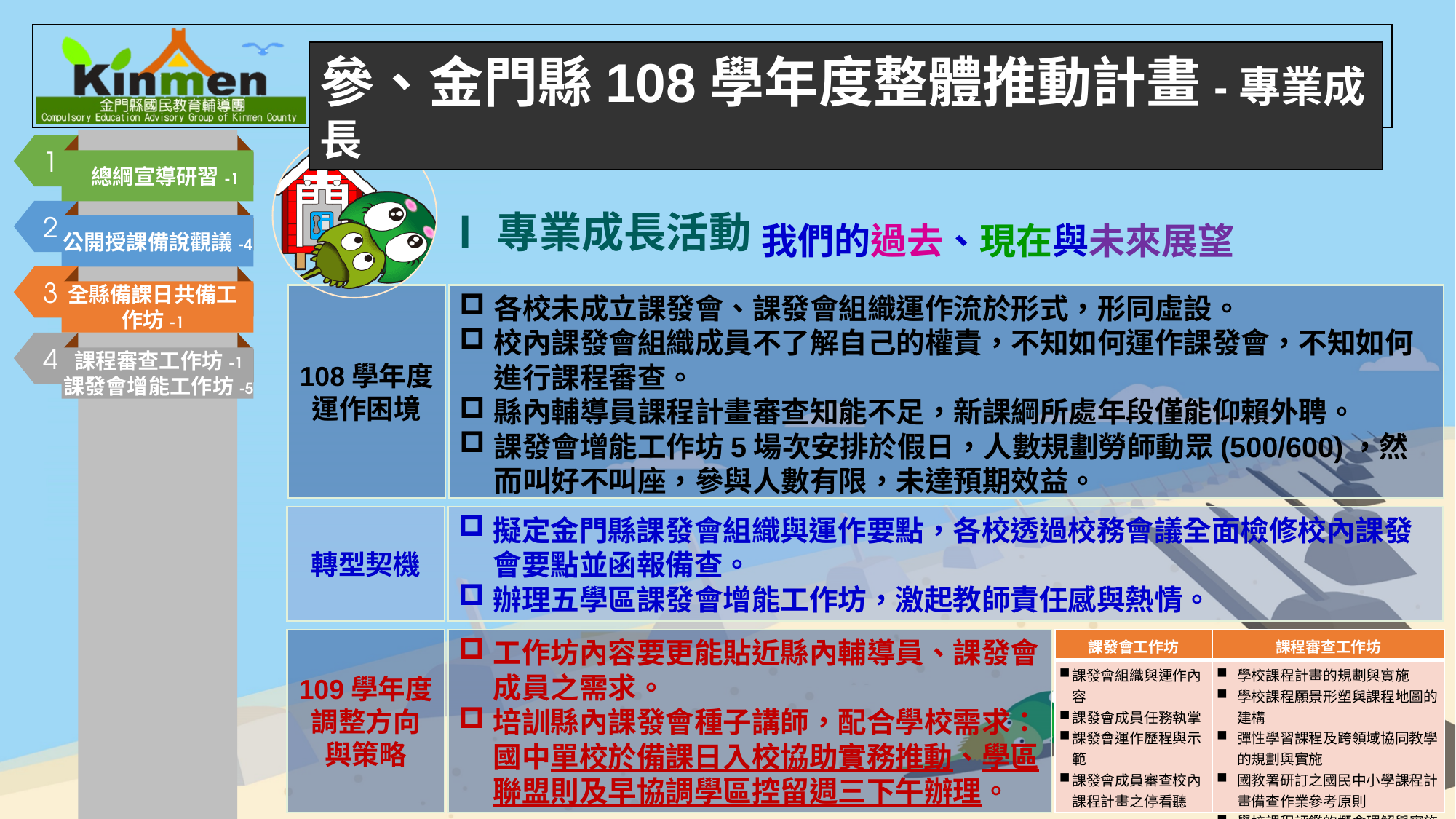

參、金門縣108學年度整體推動計畫-專業成長

1

總綱宣導研習-1
我們的過去、現在與未來展望
Ⅰ專業成長活動
2

公開授課備說觀議-4
3
全縣備課日共備工作坊-1

108學年度運作困境
各校未成立課發會、課發會組織運作流於形式，形同虛設。
校內課發會組織成員不了解自己的權責，不知如何運作課發會，不知如何進行課程審查。
縣內輔導員課程計畫審查知能不足，新課綱所處年段僅能仰賴外聘。
課發會增能工作坊5場次安排於假日，人數規劃勞師動眾(500/600)，然而叫好不叫座，參與人數有限，未達預期效益。
4
課程審查工作坊-1
課發會增能工作坊-5

轉型契機
擬定金門縣課發會組織與運作要點，各校透過校務會議全面檢修校內課發會要點並函報備查。
辦理五學區課發會增能工作坊，激起教師責任感與熱情。
109學年度調整方向與策略
工作坊內容要更能貼近縣內輔導員、課發會成員之需求。
培訓縣內課發會種子講師，配合學校需求：國中單校於備課日入校協助實務推動、學區聯盟則及早協調學區控留週三下午辦理。
| 課發會工作坊 | 課程審查工作坊 |
| --- | --- |
| 課發會組織與運作內容 課發會成員任務執掌 課發會運作歷程與示範 課發會成員審查校內課程計畫之停看聽 | 學校課程計畫的規劃與實施 學校課程願景形塑與課程地圖的建構 彈性學習課程及跨領域協同教學的規劃與實施 國教署研訂之國民中小學課程計畫備查作業參考原則 學校課程評鑑的概念理解與實施 |